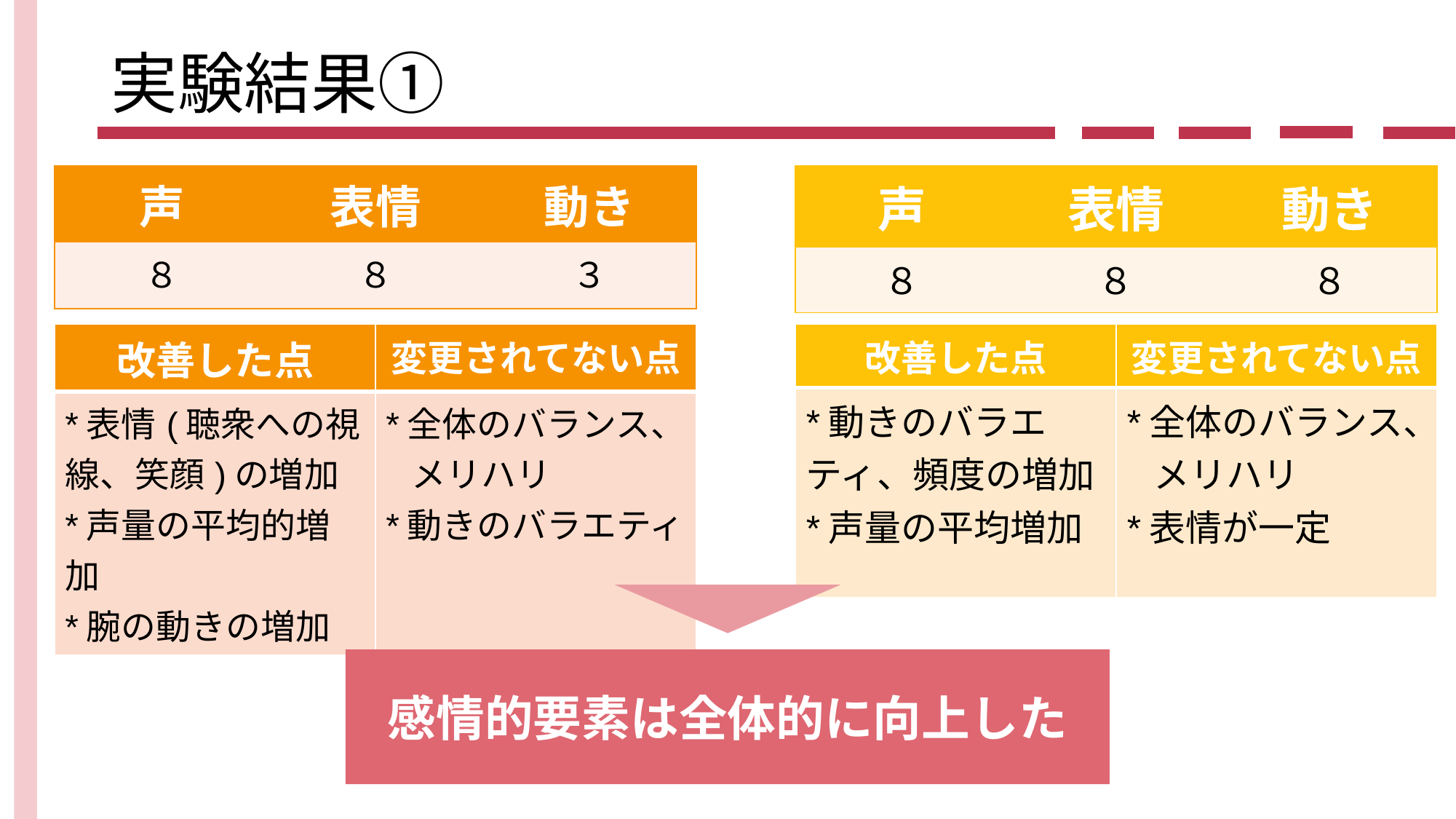

# 実験結果①
| 声 | 表情 | 動き |
| --- | --- | --- |
| ８ | ８ | ３ |
| 声 | 表情 | 動き |
| --- | --- | --- |
| ８ | ８ | ８ |
| 改善した点 | 変更されてない点 |
| --- | --- |
| \*表情(聴衆への視線、笑顔)の増加 \*声量の平均的増加 \*腕の動きの増加 | \*全体のバランス、 メリハリ \*動きのバラエティ |
| 改善した点 | 変更されてない点 |
| --- | --- |
| \*動きのバラエティ、頻度の増加 \*声量の平均増加 | \*全体のバランス、 メリハリ \*表情が一定 |

感情的要素は全体的に向上した